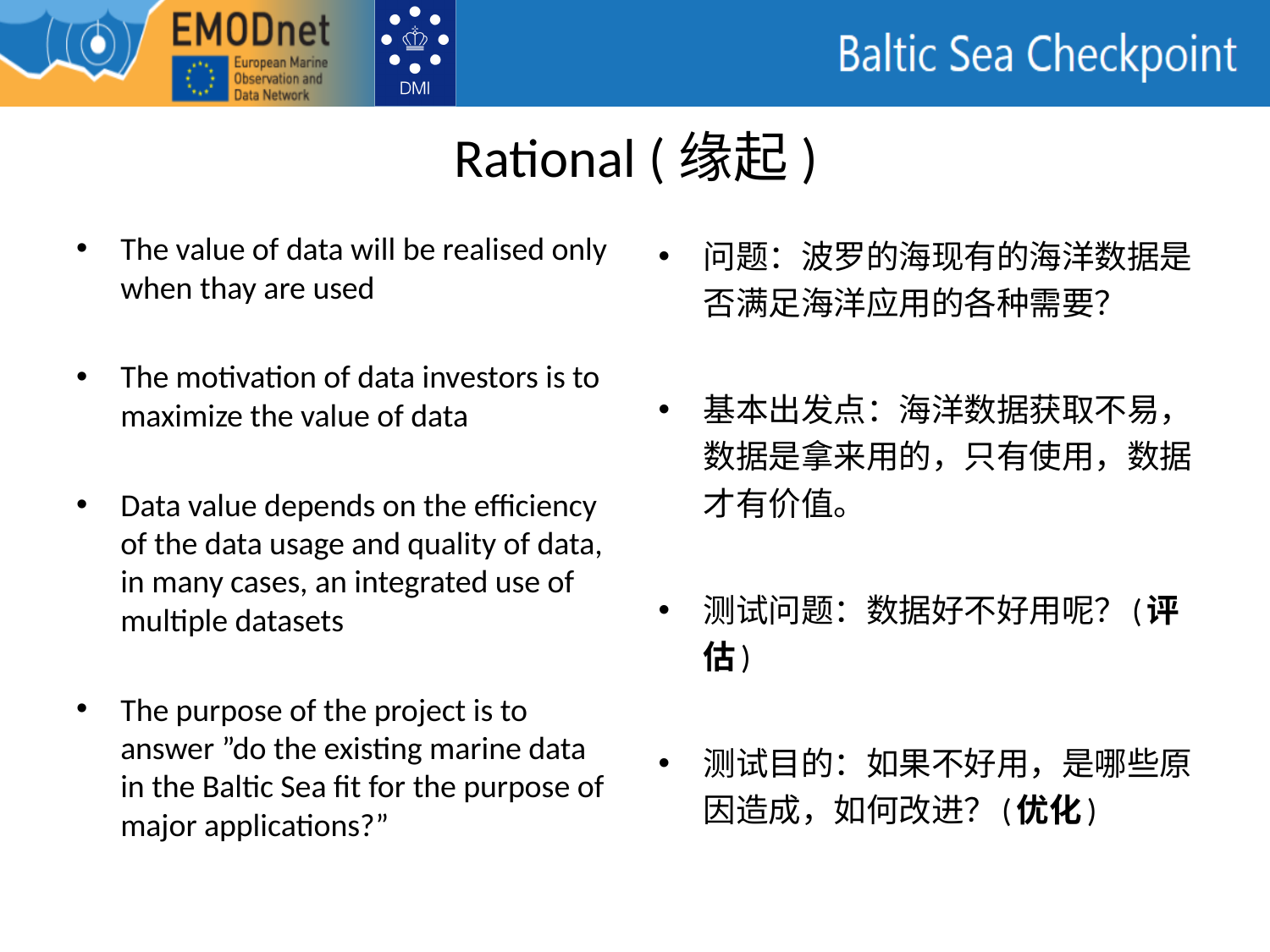

# Rational (缘起)
The value of data will be realised only when thay are used

The motivation of data investors is to maximize the value of data

Data value depends on the efficiency of the data usage and quality of data, in many cases, an integrated use of multiple datasets

The purpose of the project is to answer ”do the existing marine data in the Baltic Sea fit for the purpose of major applications?”
问题：波罗的海现有的海洋数据是否满足海洋应用的各种需要？

基本出发点：海洋数据获取不易，数据是拿来用的，只有使用，数据才有价值。

测试问题：数据好不好用呢？(评估)

测试目的：如果不好用，是哪些原因造成，如何改进？(优化)